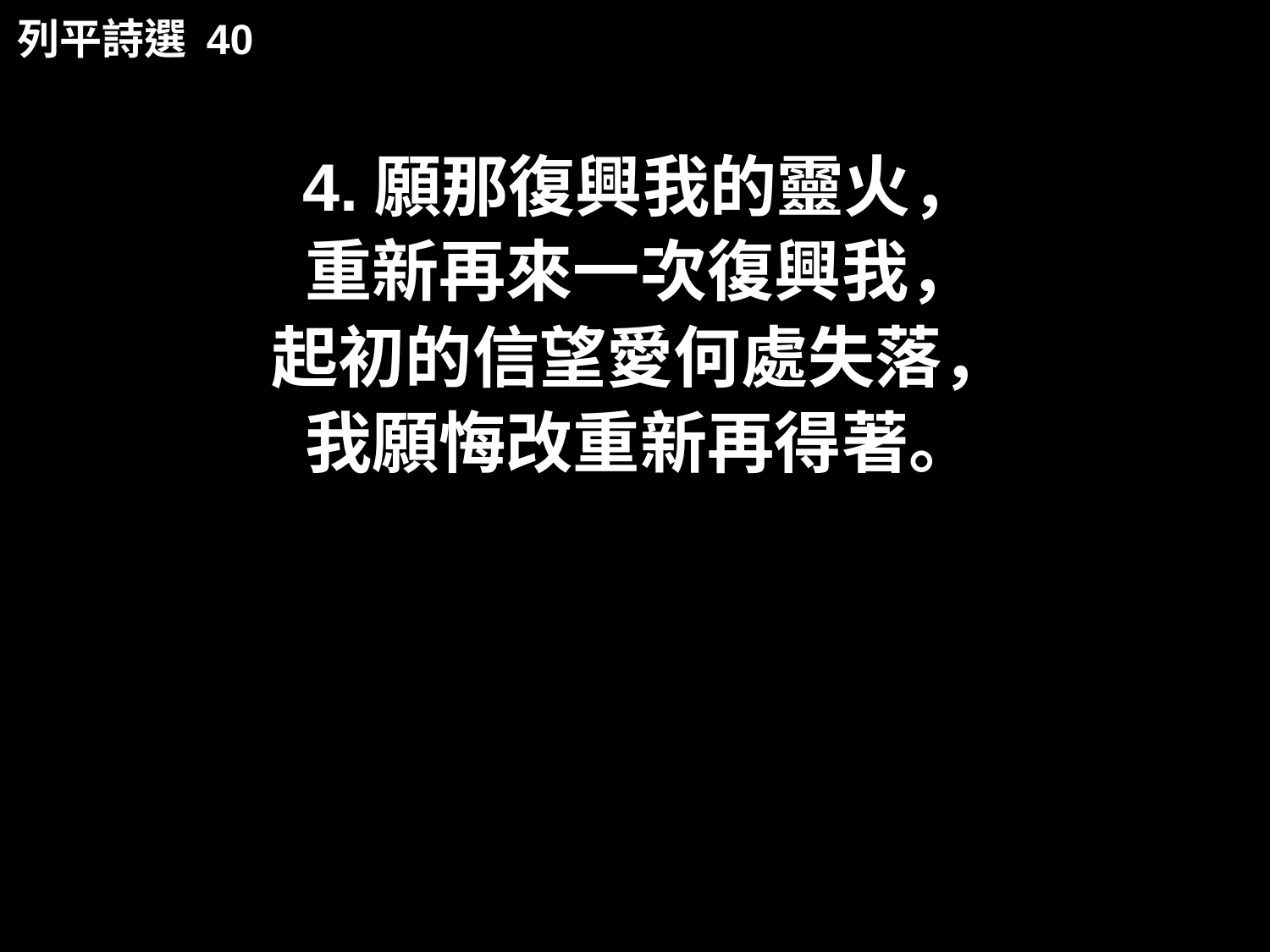

列平詩選 40
4.願那復興我的靈火，
重新再來一次復興我，
起初的信望愛何處失落，
我願悔改重新再得著。